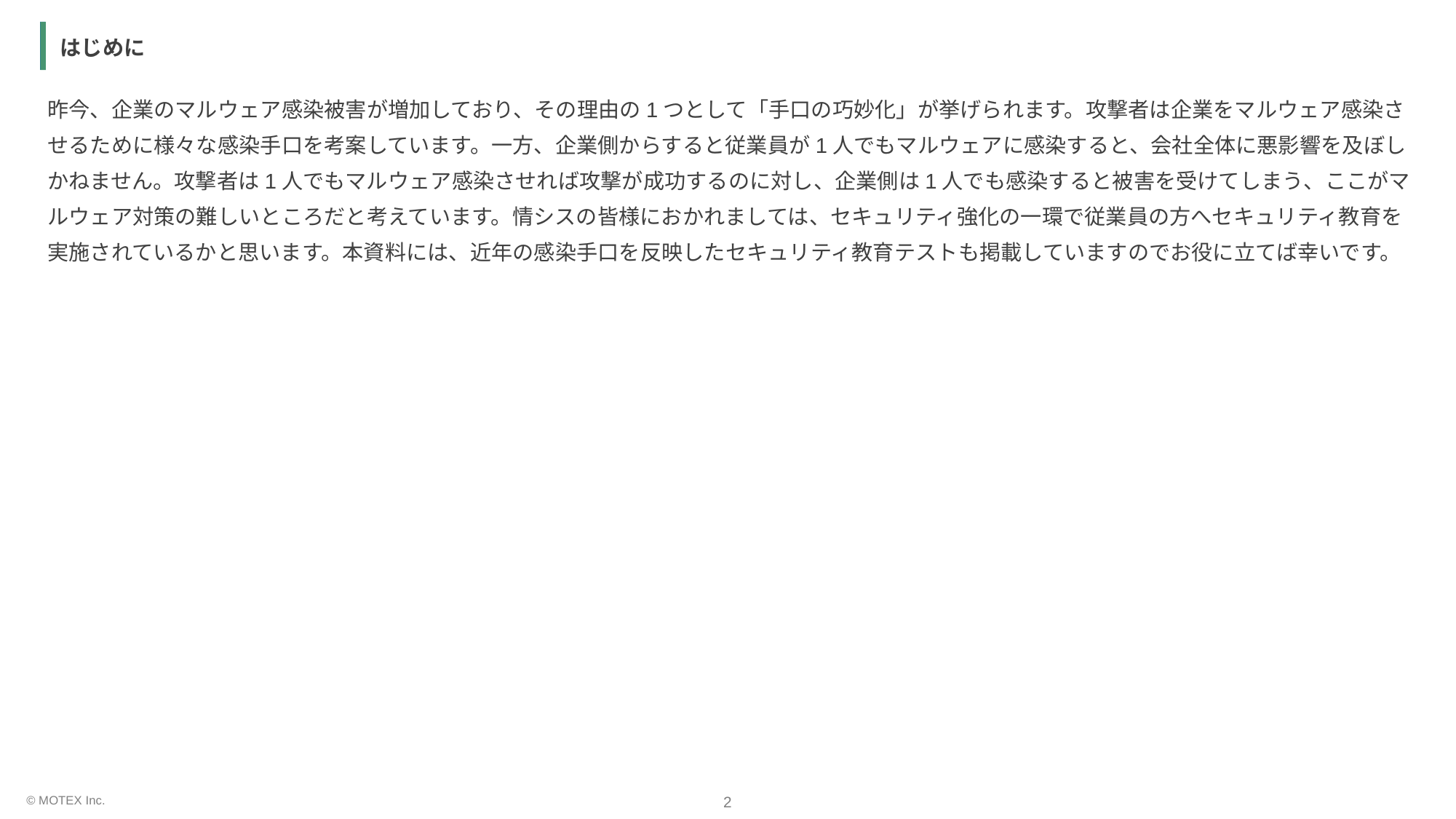

はじめに
昨今、企業のマルウェア感染被害が増加しており、その理由の1つとして「手口の巧妙化」が挙げられます。攻撃者は企業をマルウェア感染させるために様々な感染手口を考案しています。一方、企業側からすると従業員が1人でもマルウェアに感染すると、会社全体に悪影響を及ぼしかねません。攻撃者は1人でもマルウェア感染させれば攻撃が成功するのに対し、企業側は1人でも感染すると被害を受けてしまう、ここがマルウェア対策の難しいところだと考えています。情シスの皆様におかれましては、セキュリティ強化の一環で従業員の方へセキュリティ教育を実施されているかと思います。本資料には、近年の感染手口を反映したセキュリティ教育テストも掲載していますのでお役に立てば幸いです。